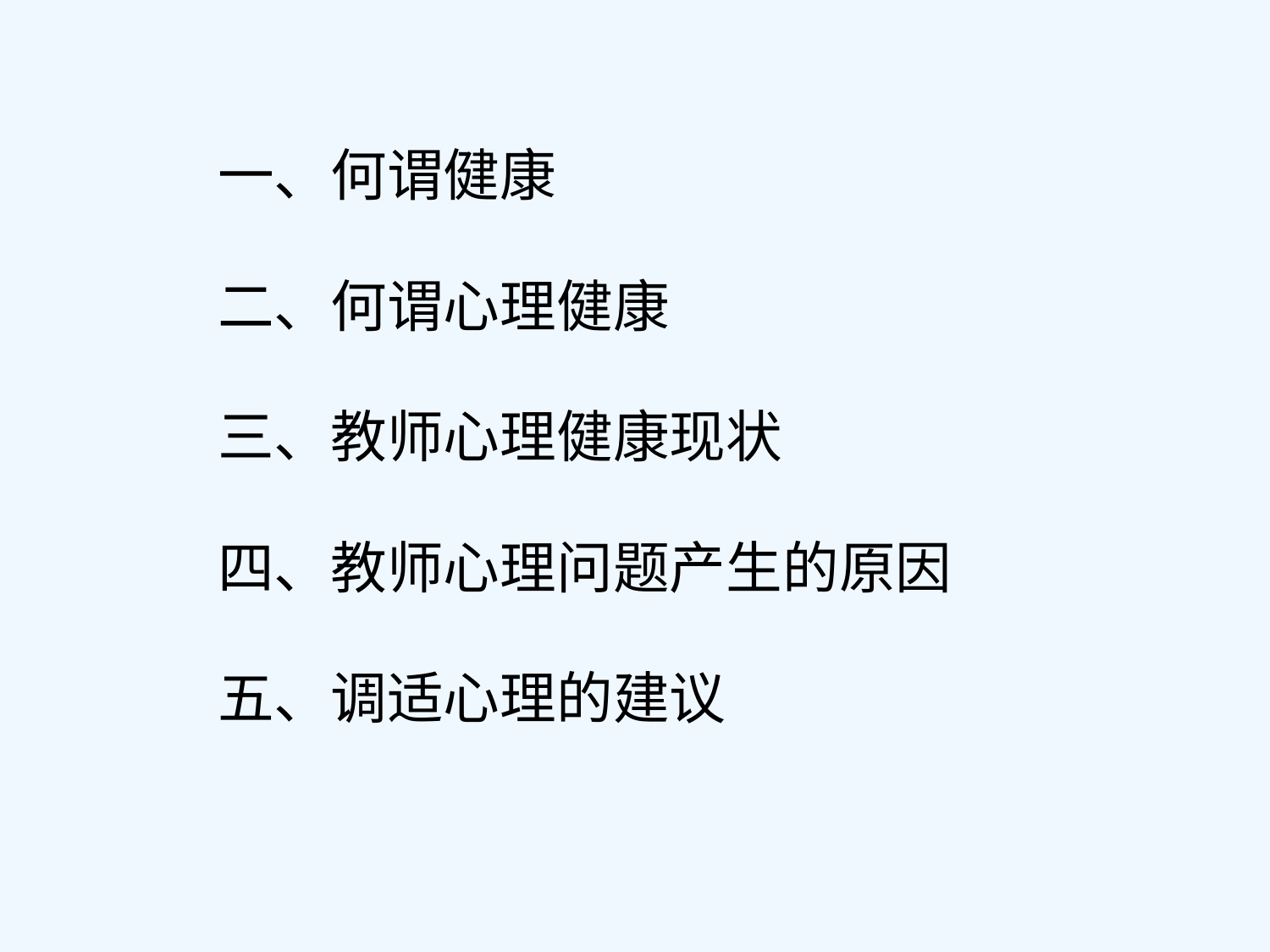

一、何谓健康

二、何谓心理健康

三、教师心理健康现状

四、教师心理问题产生的原因

五、调适心理的建议